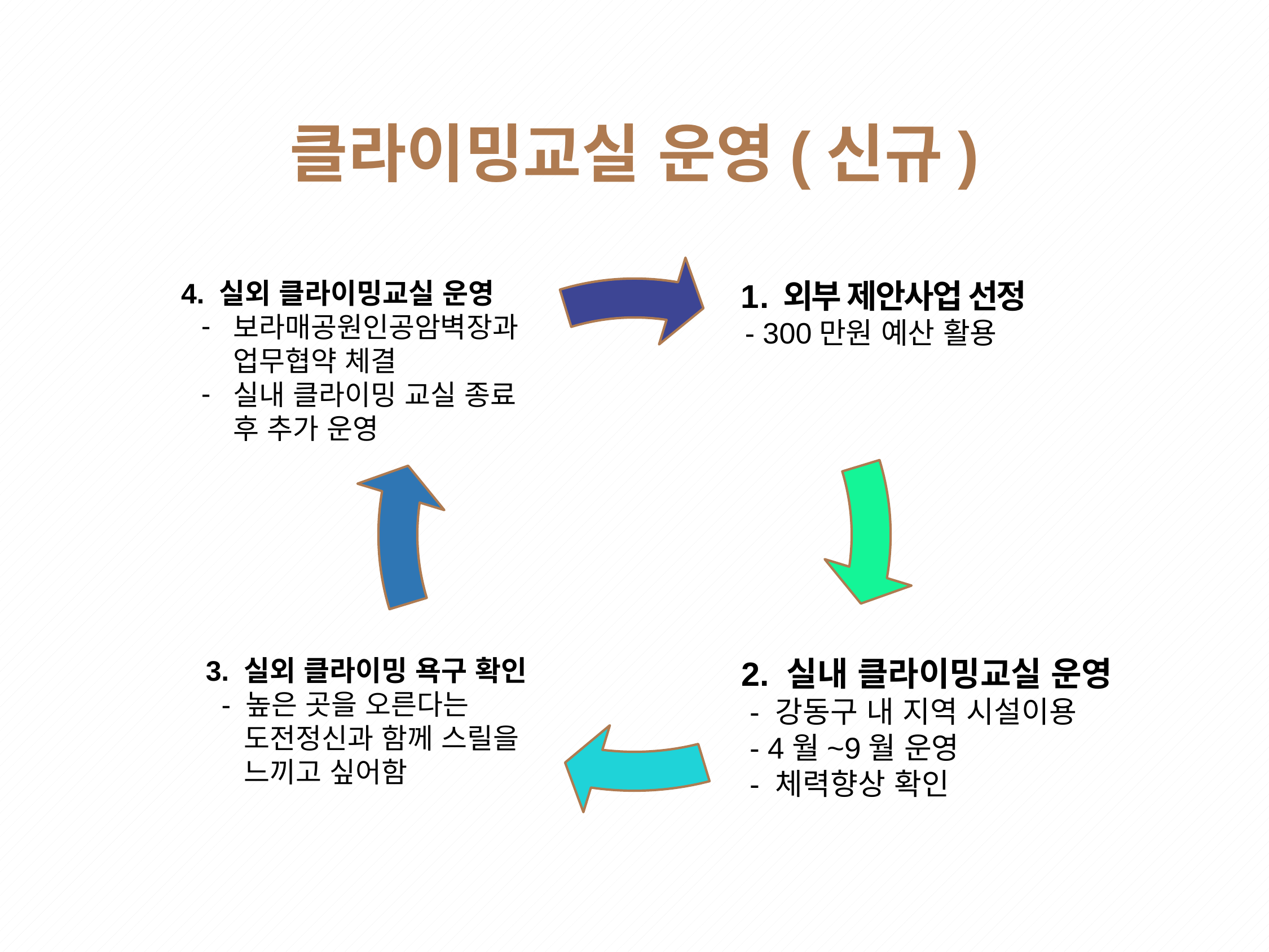

클라이밍교실 운영(신규)

4. 실외 클라이밍교실 운영
보라매공원인공암벽장과 업무협약 체결
실내 클라이밍 교실 종료 후 추가 운영

외부 제안사업 선정
   - 300만원 예산 활용
3. 실외 클라이밍 욕구 확인
  - 높은 곳을 오른다는
    도전정신과 함께 스릴을
    느끼고 싶어함
2. 실내 클라이밍교실 운영
 - 강동구 내 지역 시설이용
 - 4월~9월 운영
 - 체력향상 확인